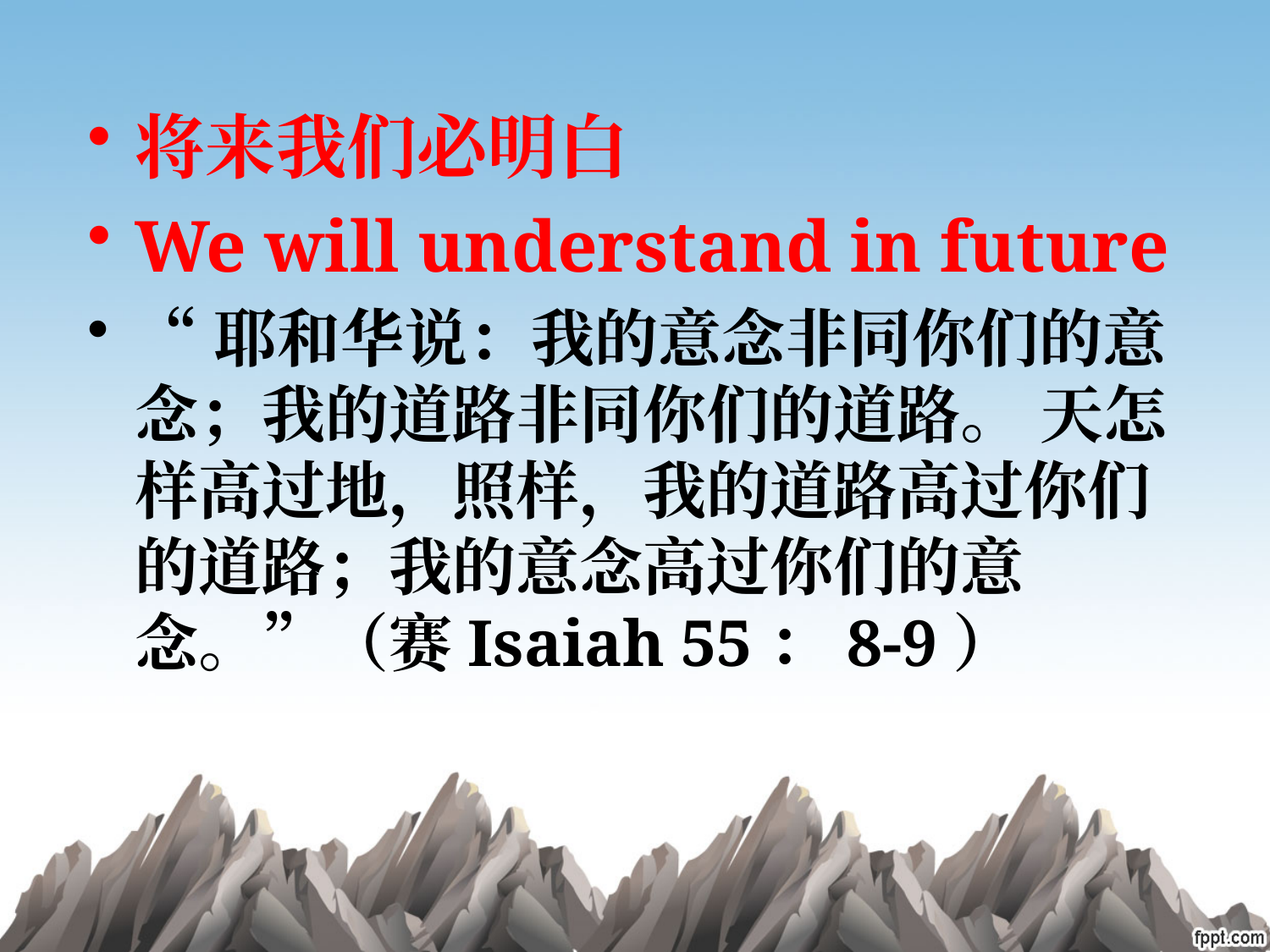

将来我们必明白
We will understand in future
“耶和华说：我的意念非同你们的意念；我的道路非同你们的道路。 天怎样高过地，照样，我的道路高过你们的道路；我的意念高过你们的意念。”（赛Isaiah 55：8-9）